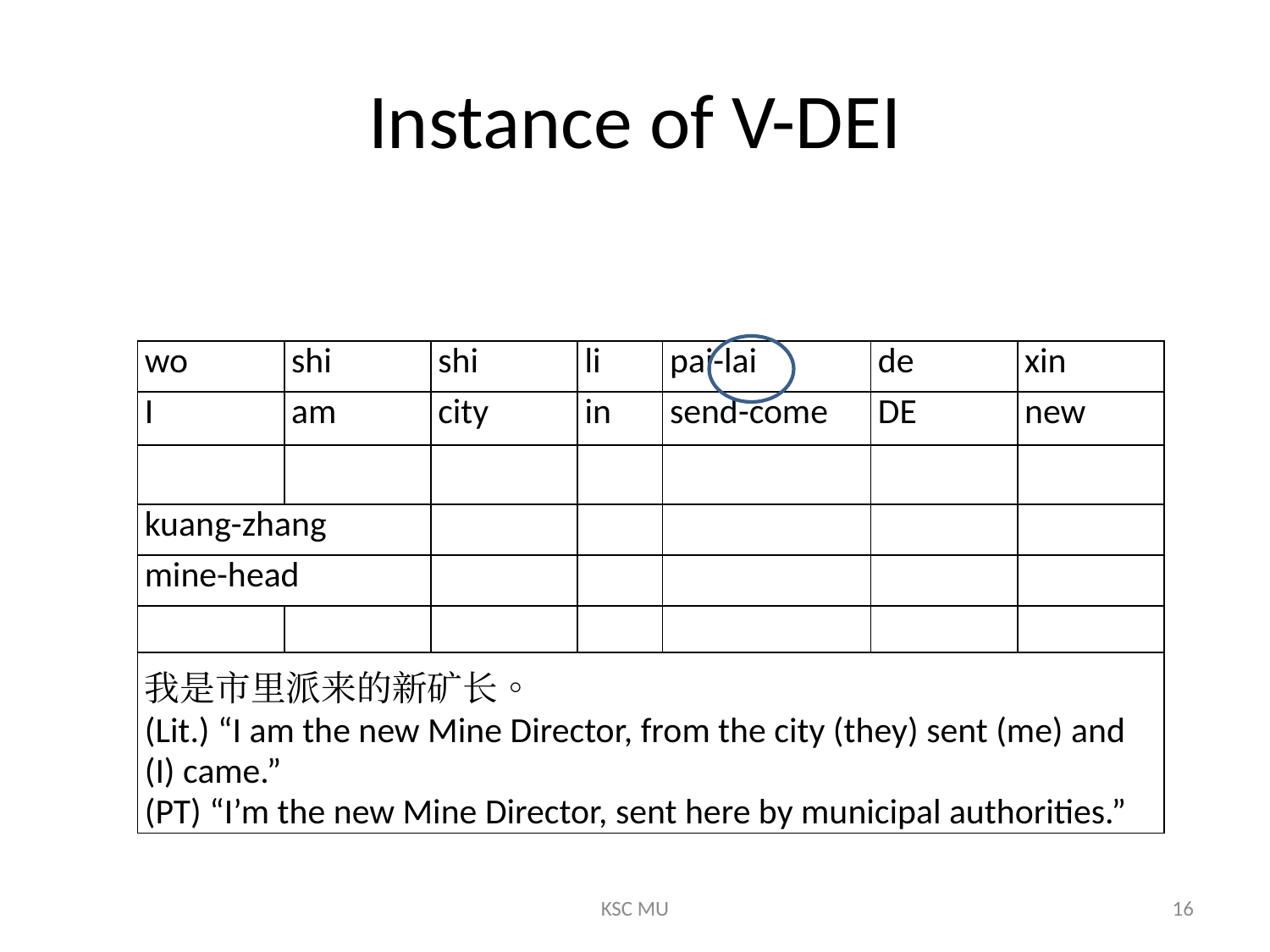

# Instance of V-DEI

| wo | shi | shi | li | pai-lai | de | xin |
| --- | --- | --- | --- | --- | --- | --- |
| I | am | city | in | send-come | DE | new |
|  |  |  |  |  |  |  |
| kuang-zhang |  |  |  |  |  |  |
| mine-head |  |  |  |  |  |  |
|  |  |  |  |  |  |  |
| 我是市里派来的新矿长。 (Lit.) “I am the new Mine Director, from the city (they) sent (me) and (I) came.” (PT) “I’m the new Mine Director, sent here by municipal authorities.” |  |  |  |  |  |  |
KSC MU
16